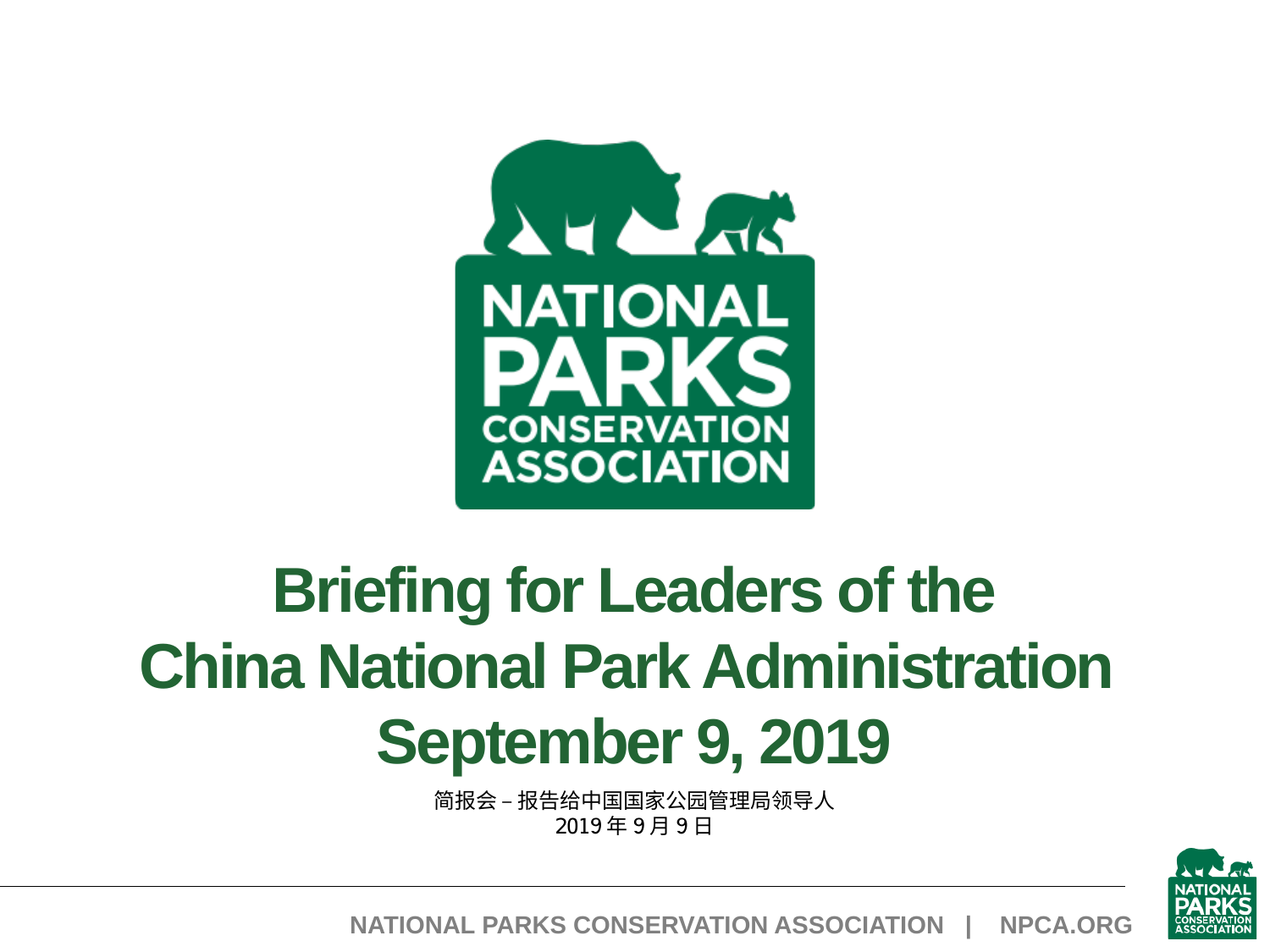

# Briefing for Leaders of the China National Park Administration September 9, 2019

简报会 – 报告给中国国家公园管理局领导人
2019年9月9日